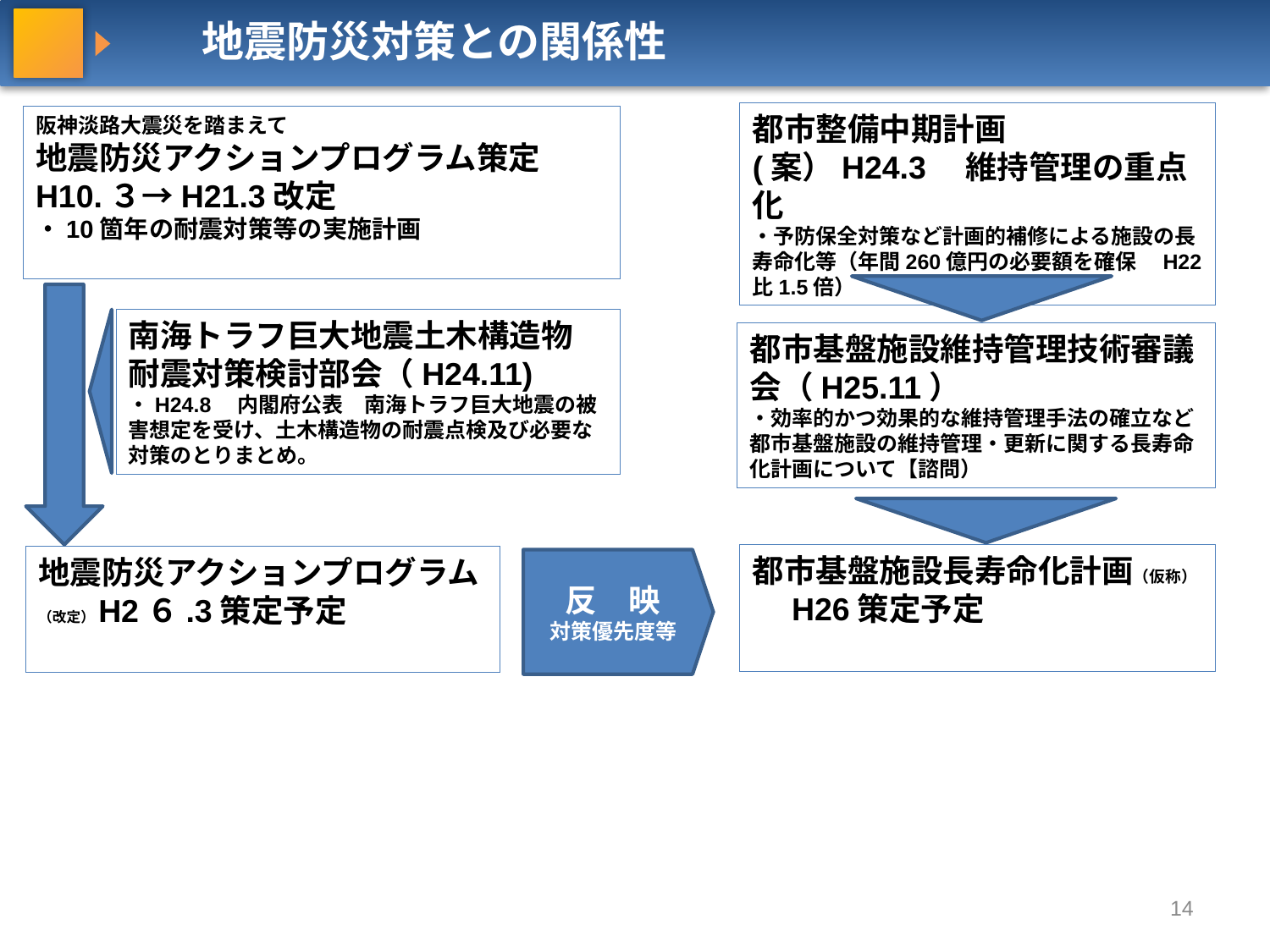

地震防災対策との関係性

都市整備中期計画(案）H24.3　維持管理の重点化
・予防保全対策など計画的補修による施設の長寿命化等（年間260億円の必要額を確保　H22比1.5倍）
阪神淡路大震災を踏まえて
地震防災アクションプログラム策定H10.３→H21.3改定
・10箇年の耐震対策等の実施計画

南海トラフ巨大地震土木構造物
耐震対策検討部会（H24.11)
・H24.8　内閣府公表　南海トラフ巨大地震の被害想定を受け、土木構造物の耐震点検及び必要な対策のとりまとめ。
都市基盤施設維持管理技術審議会（H25.11）
・効率的かつ効果的な維持管理手法の確立など都市基盤施設の維持管理・更新に関する長寿命化計画について【諮問）

都市基盤施設長寿命化計画（仮称）　H26策定予定

地震防災アクションプログラム（改定）H2６.3策定予定

反　映
対策優先度等
14